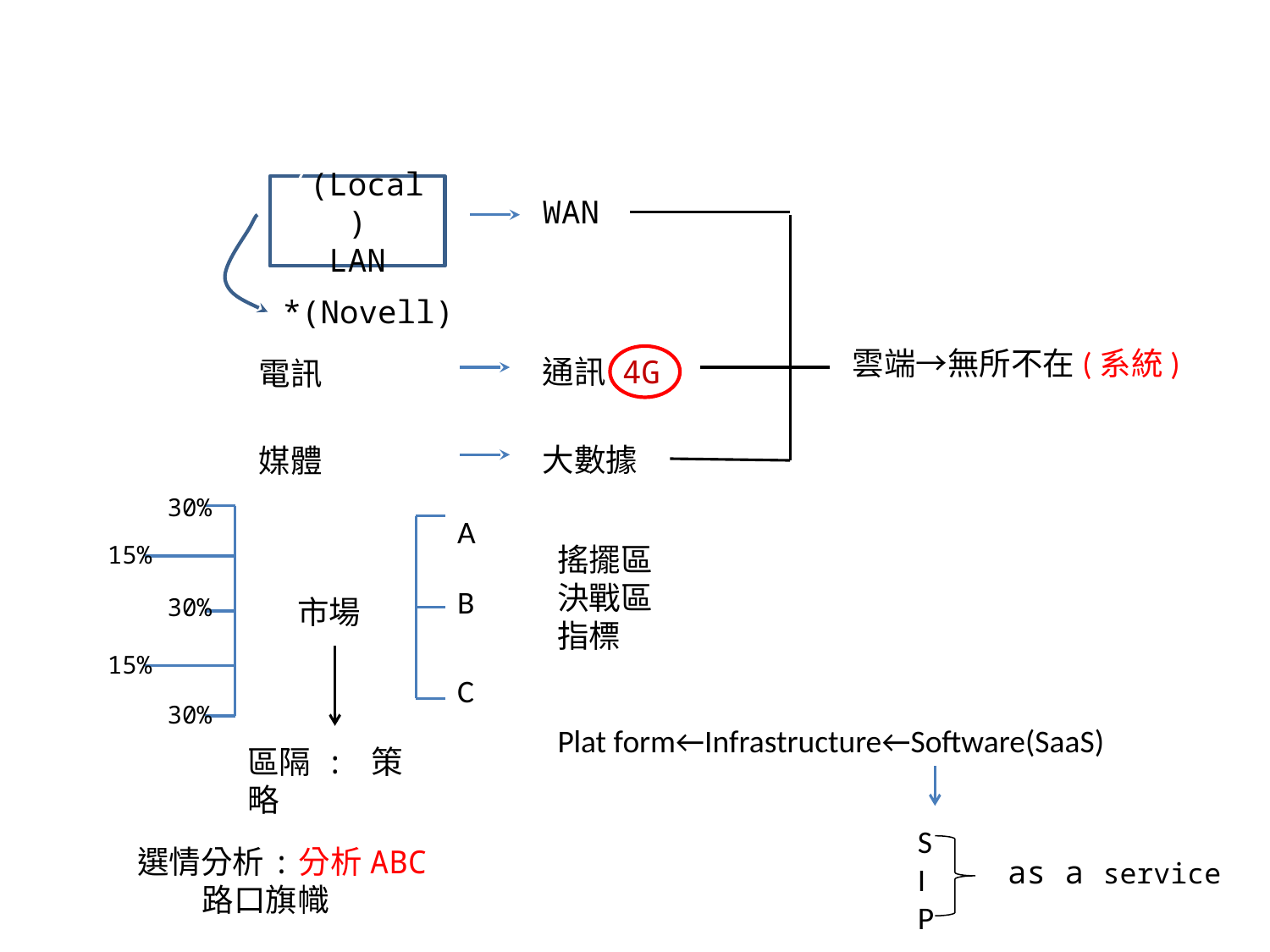

((Local)
LAN
WAN

*(Novell)
雲端→無所不在(系統)
通訊

4G
電訊
大數據
媒體
30%
A
15%
搖擺區
決戰區
指標
B
30%
市場
15%
C
30%
Plat form←Infrastructure←Software(SaaS)
S
I
P

as a service
區隔 : 策略
選情分析:分析ABC    路口旗幟